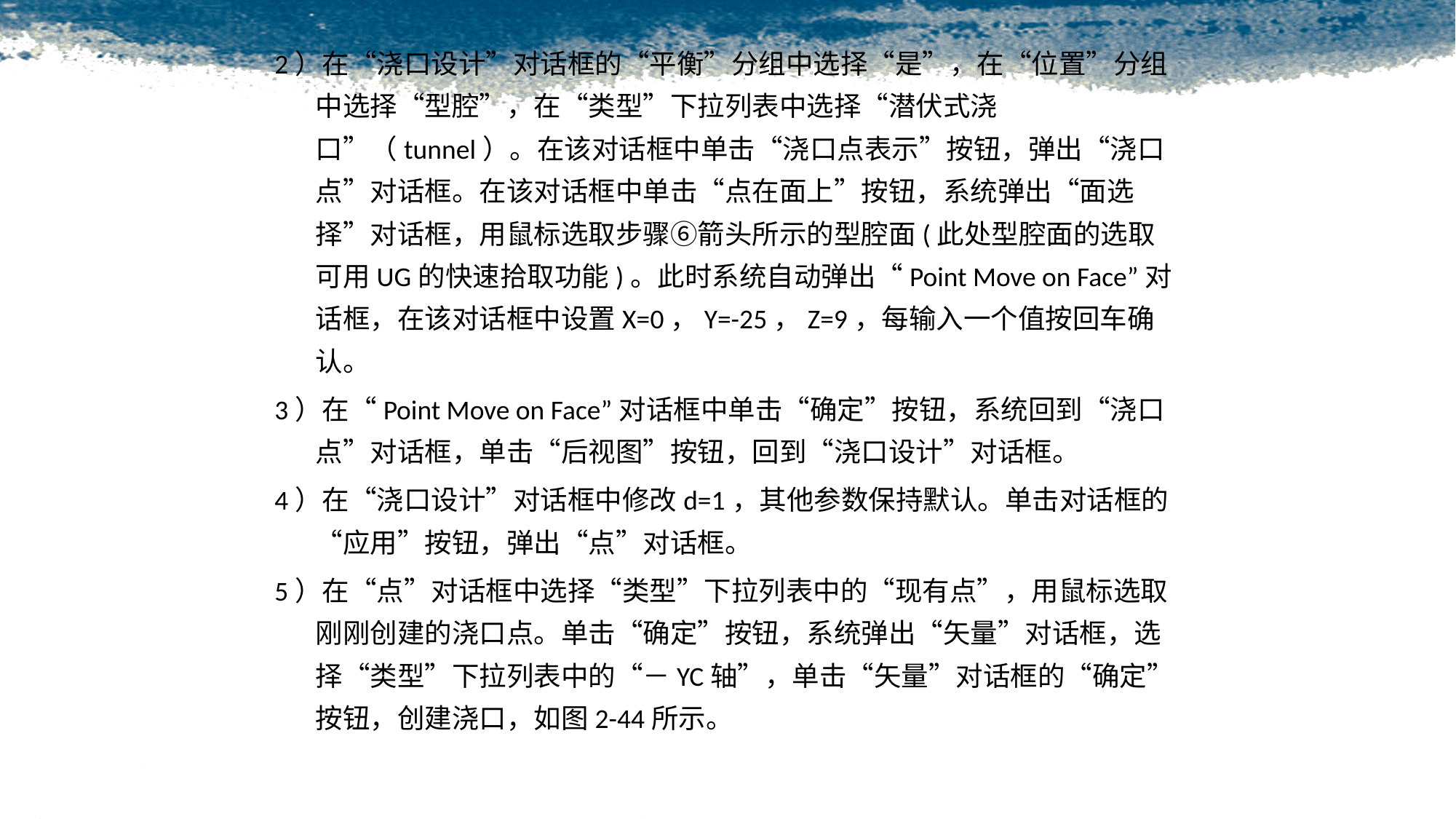

2）在“浇口设计”对话框的“平衡”分组中选择“是”，在“位置”分组中选择“型腔”，在“类型”下拉列表中选择“潜伏式浇口”（tunnel）。在该对话框中单击“浇口点表示”按钮，弹出“浇口点”对话框。在该对话框中单击“点在面上”按钮，系统弹出“面选择”对话框，用鼠标选取步骤⑥箭头所示的型腔面(此处型腔面的选取可用UG的快速拾取功能)。此时系统自动弹出“Point Move on Face”对话框，在该对话框中设置X=0，Y=-25，Z=9，每输入一个值按回车确认。
3）在“Point Move on Face”对话框中单击“确定”按钮，系统回到“浇口点”对话框，单击“后视图”按钮，回到“浇口设计”对话框。
4）在“浇口设计”对话框中修改d=1，其他参数保持默认。单击对话框的“应用”按钮，弹出“点”对话框。
5）在“点”对话框中选择“类型”下拉列表中的“现有点”，用鼠标选取刚刚创建的浇口点。单击“确定”按钮，系统弹出“矢量”对话框，选择“类型”下拉列表中的“－YC轴”，单击“矢量”对话框的“确定”按钮，创建浇口，如图2-44所示。